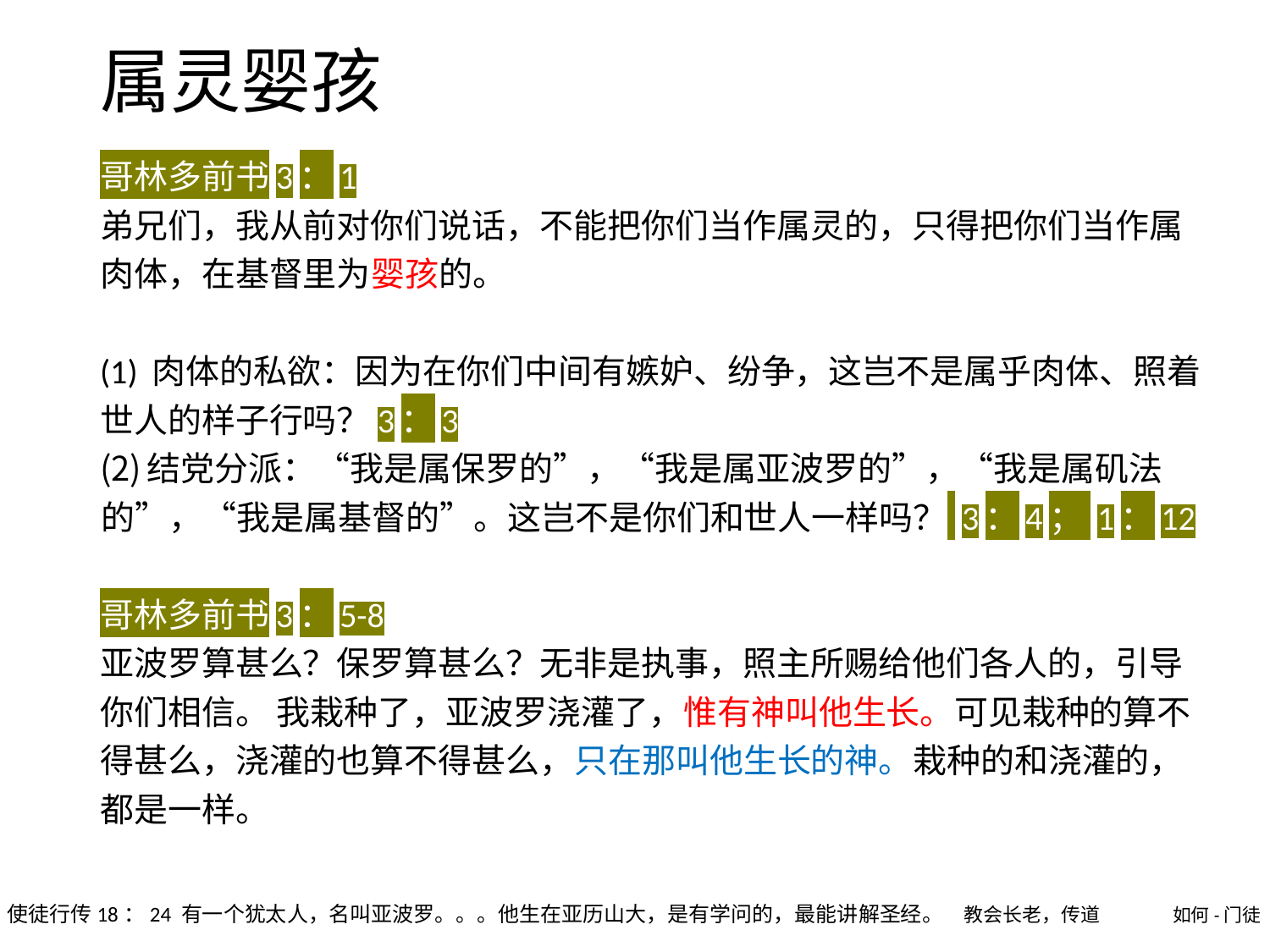

# 属灵婴孩
哥林多前书3：1
弟兄们，我从前对你们说话，不能把你们当作属灵的，只得把你们当作属肉体，在基督里为婴孩的。

(1) 肉体的私欲：因为在你们中间有嫉妒、纷争，这岂不是属乎肉体、照着世人的样子行吗？3：3
 结党分派：“我是属保罗的”，“我是属亚波罗的”，“我是属矶法的”，“我是属基督的”。这岂不是你们和世人一样吗？ 3：4； 1：12

哥林多前书3：5-8
亚波罗算甚么？保罗算甚么？无非是执事，照主所赐给他们各人的，引导你们相信。 我栽种了，亚波罗浇灌了，惟有神叫他生长。可见栽种的算不得甚么，浇灌的也算不得甚么，只在那叫他生长的神。栽种的和浇灌的，都是一样。
使徒行传18：24 有一个犹太人，名叫亚波罗。。。他生在亚历山大，是有学问的，最能讲解圣经。
教会长老，传道
如何-门徒